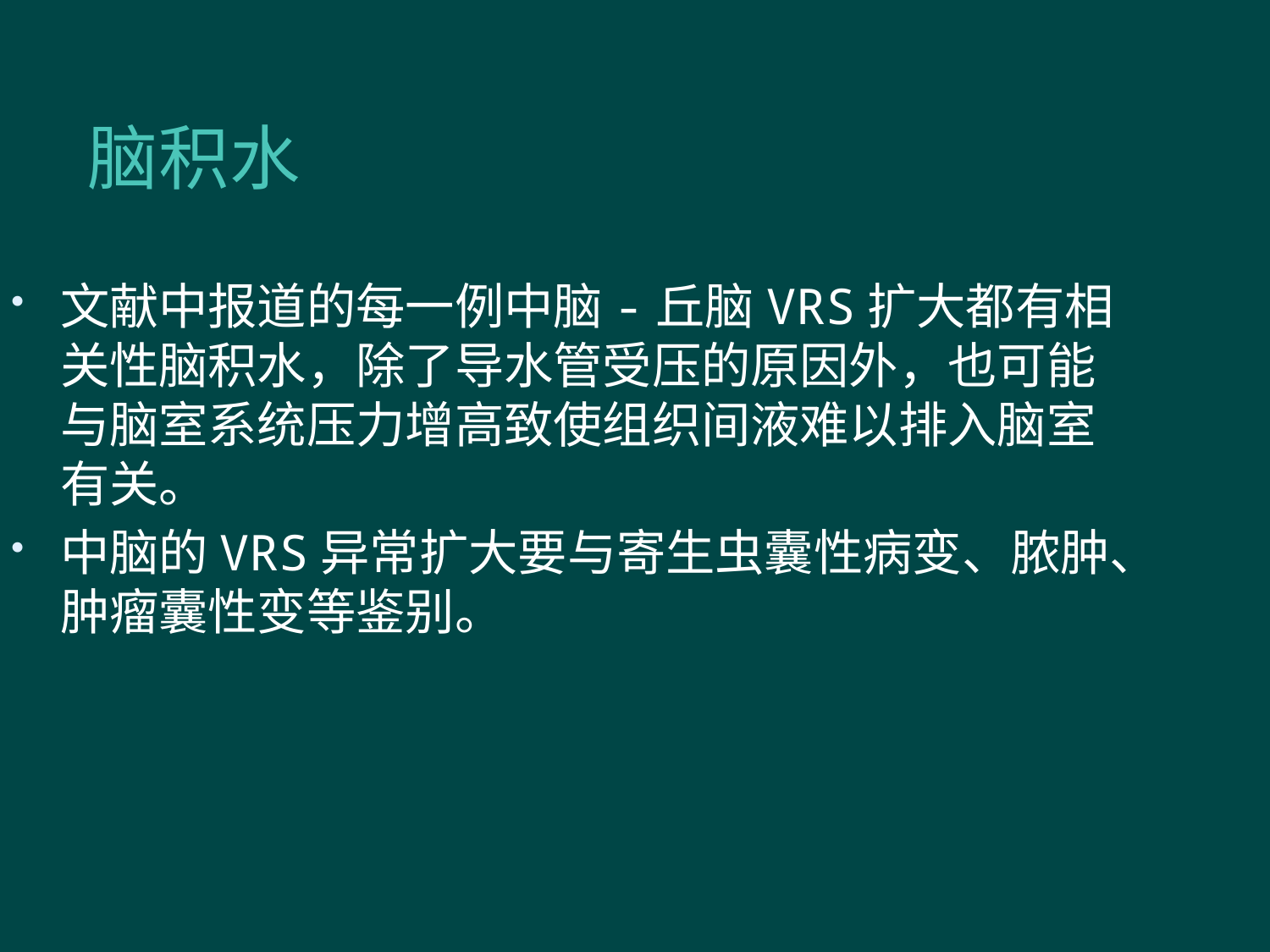

# 脑积水
文献中报道的每一例中脑-丘脑VRS扩大都有相关性脑积水，除了导水管受压的原因外，也可能与脑室系统压力增高致使组织间液难以排入脑室有关。
中脑的VRS异常扩大要与寄生虫囊性病变、脓肿、肿瘤囊性变等鉴别。